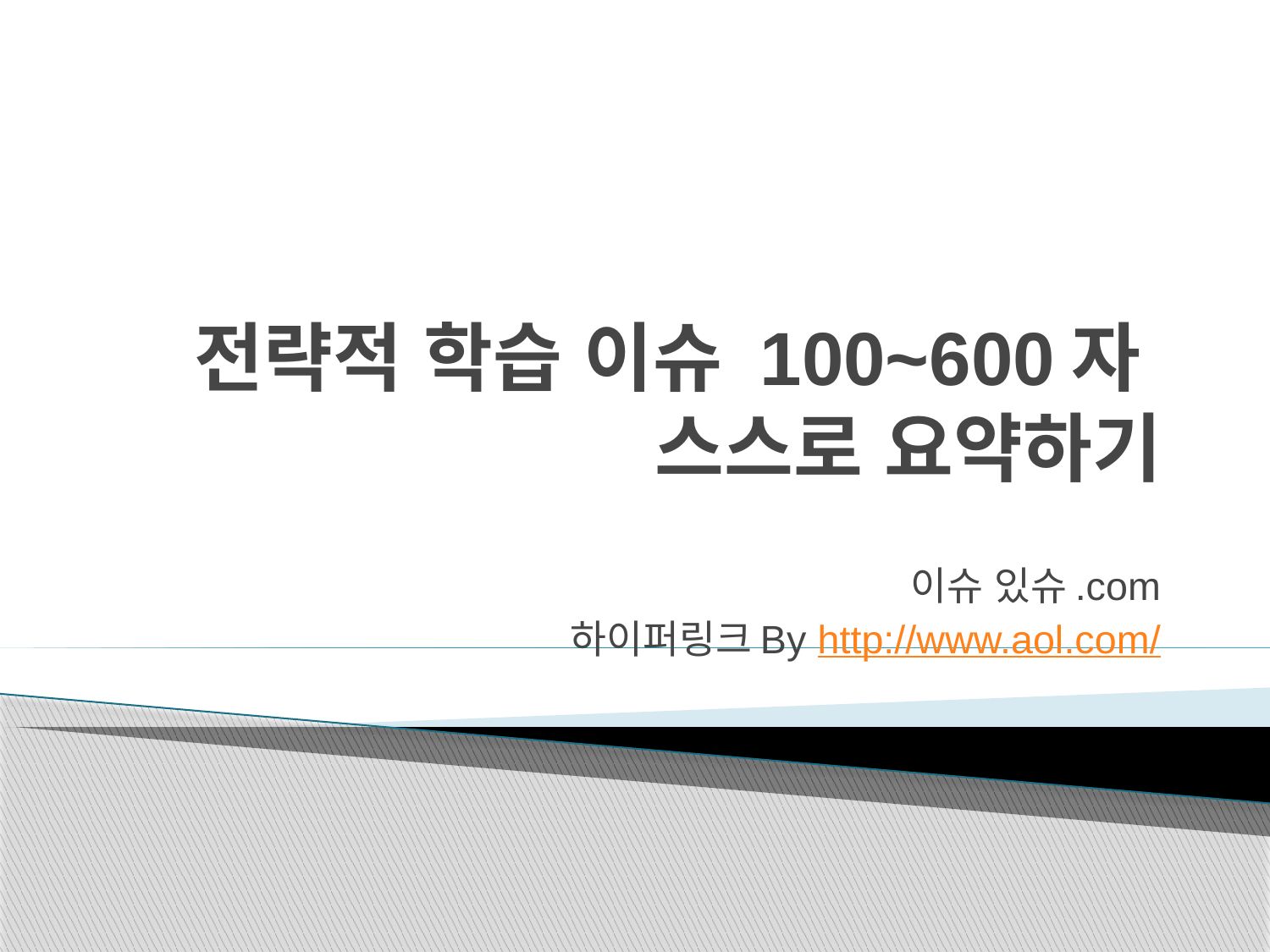

# 전략적 학습 이슈 100~600자 스스로 요약하기

이슈 있슈.com
하이퍼링크By http://www.aol.com/